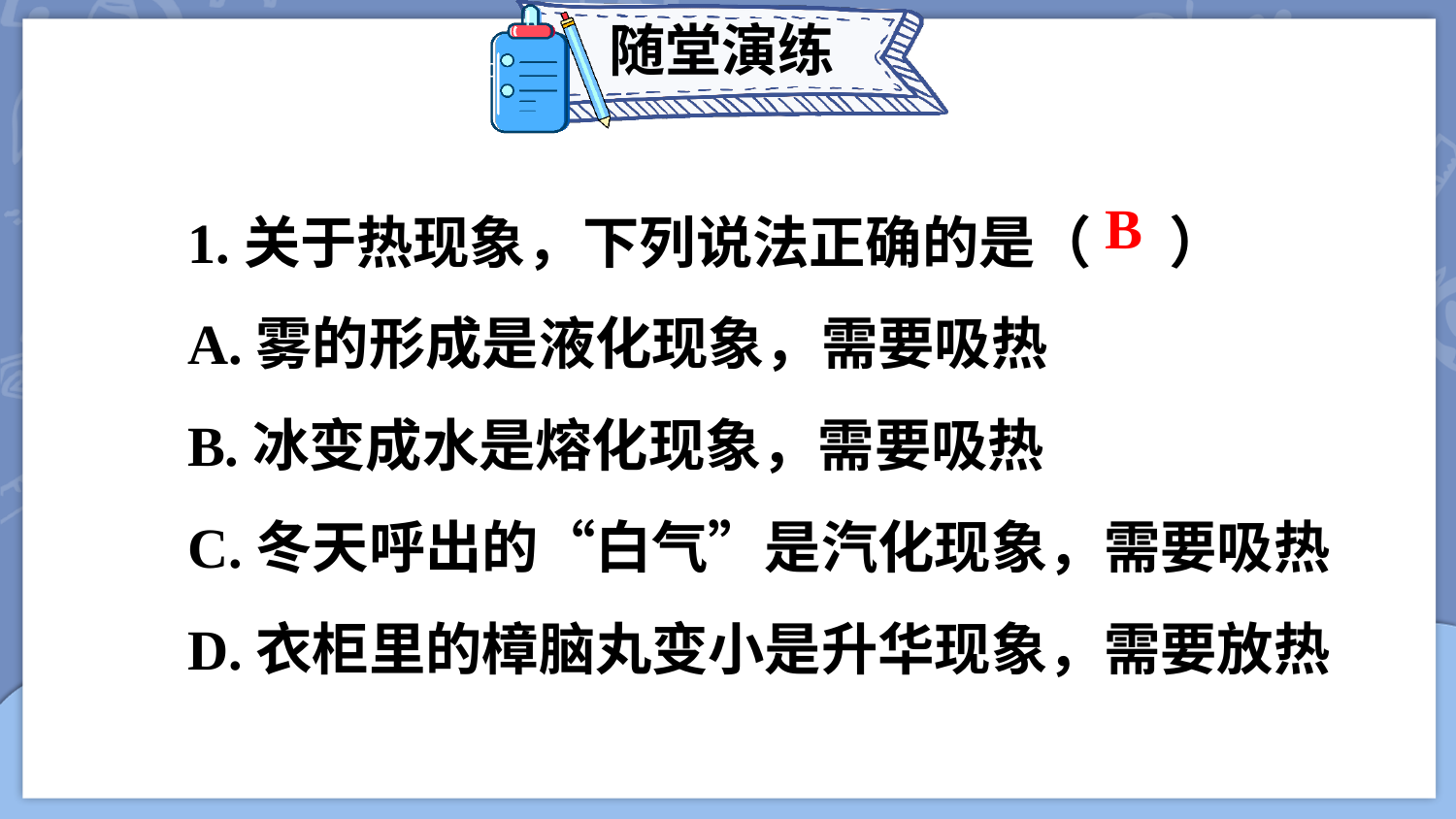

随堂演练
1.关于热现象，下列说法正确的是（      ）
A.雾的形成是液化现象，需要吸热
B.冰变成水是熔化现象，需要吸热
C.冬天呼出的“白气”是汽化现象，需要吸热
D.衣柜里的樟脑丸变小是升华现象，需要放热
B